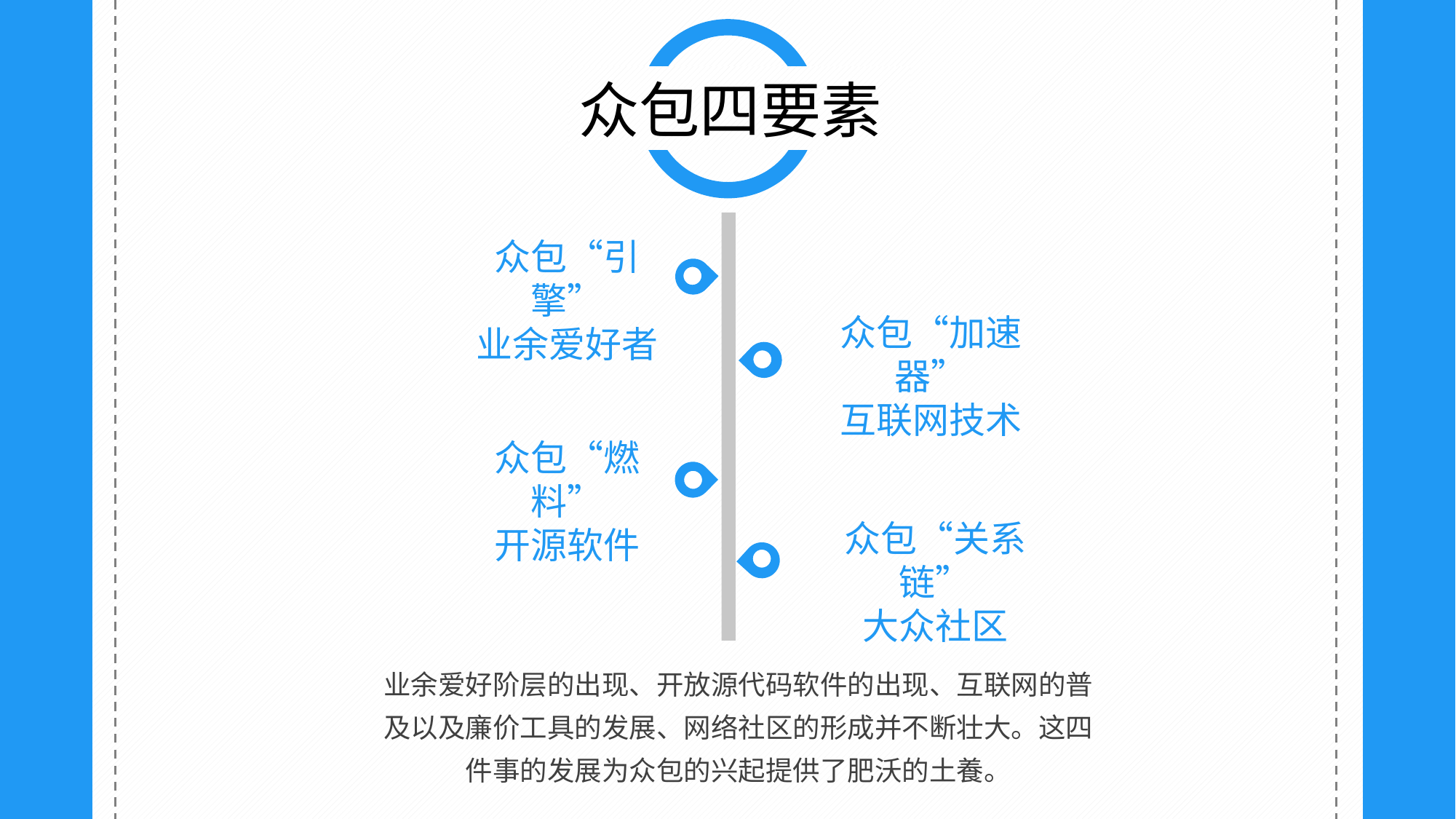

众包四要素
众包“引擎”
业余爱好者

众包“加速器”
互联网技术

众包“燃料”
开源软件

众包“关系链”
大众社区

业余爱好阶层的出现、开放源代码软件的出现、互联网的普及以及廉价工具的发展、网络社区的形成并不断壮大。这四件事的发展为众包的兴起提供了肥沃的土養。